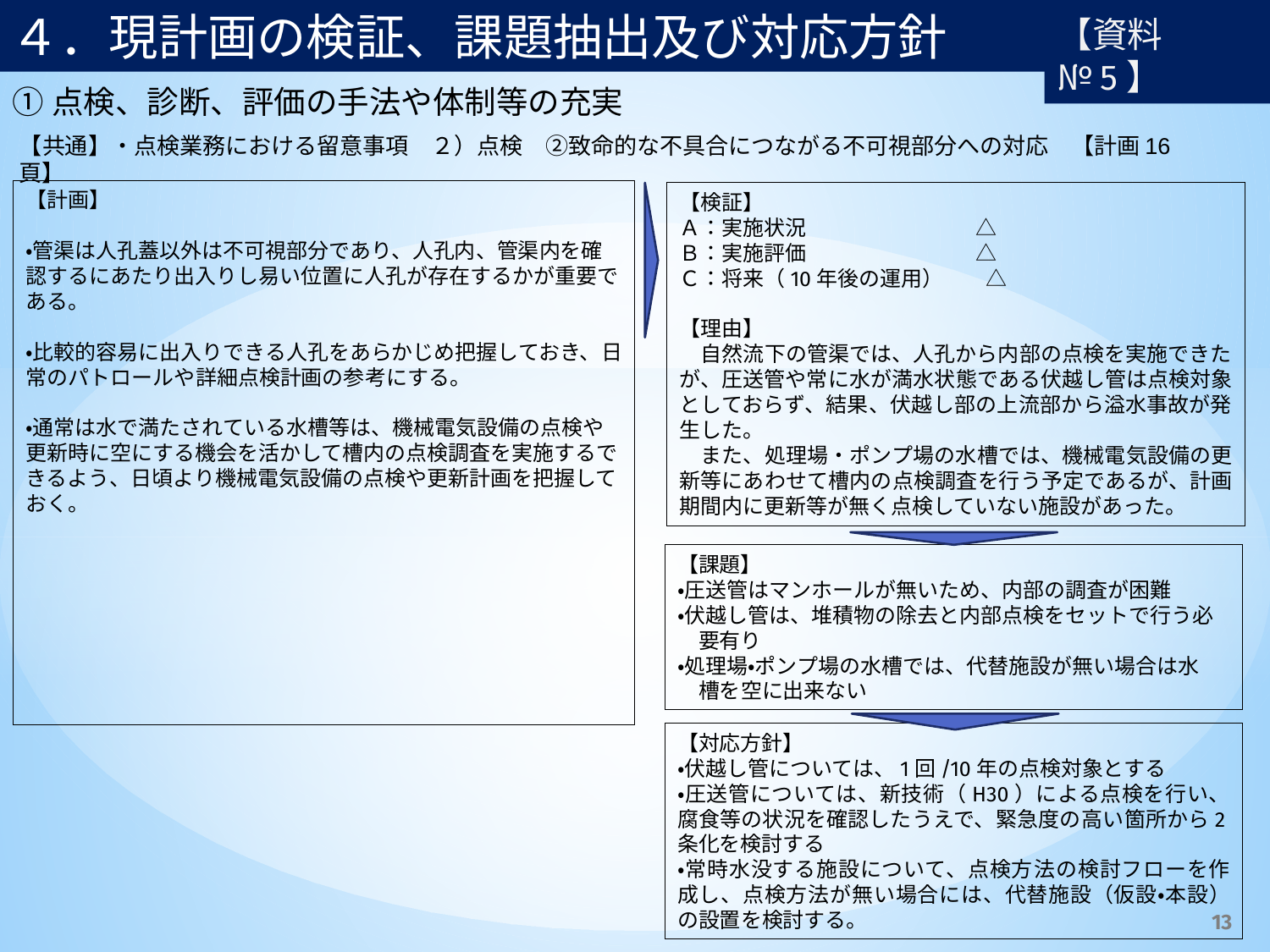

４．現計画の検証、課題抽出及び対応方針
【資料№5】
①点検、診断、評価の手法や体制等の充実
【共通】・点検業務における留意事項　２）点検　②致命的な不具合につながる不可視部分への対応　【計画16頁】

【計画】

・管渠は人孔蓋以外は不可視部分であり、人孔内、管渠内を確認するにあたり出入りし易い位置に人孔が存在するかが重要である。

・比較的容易に出入りできる人孔をあらかじめ把握しておき、日常のパトロールや詳細点検計画の参考にする。

・通常は水で満たされている水槽等は、機械電気設備の点検や更新時に空にする機会を活かして槽内の点検調査を実施するできるよう、日頃より機械電気設備の点検や更新計画を把握しておく。

【検証】
Ａ：実施状況　　　　　　　　△
Ｂ：実施評価　　　　　　　　△
Ｃ：将来（10年後の運用）　　△

【理由】
　自然流下の管渠では、人孔から内部の点検を実施できたが、圧送管や常に水が満水状態である伏越し管は点検対象としておらず、結果、伏越し部の上流部から溢水事故が発生した。
　また、処理場・ポンプ場の水槽では、機械電気設備の更新等にあわせて槽内の点検調査を行う予定であるが、計画期間内に更新等が無く点検していない施設があった。

【課題】
・圧送管はマンホールが無いため、内部の調査が困難
・伏越し管は、堆積物の除去と内部点検をセットで行う必
　要有り
・処理場・ポンプ場の水槽では、代替施設が無い場合は水
　槽を空に出来ない

【対応方針】
・伏越し管については、1回/10年の点検対象とする
・圧送管については、新技術（H30）による点検を行い、腐食等の状況を確認したうえで、緊急度の高い箇所から2条化を検討する
・常時水没する施設について、点検方法の検討フローを作成し、点検方法が無い場合には、代替施設（仮設・本設）の設置を検討する。
13